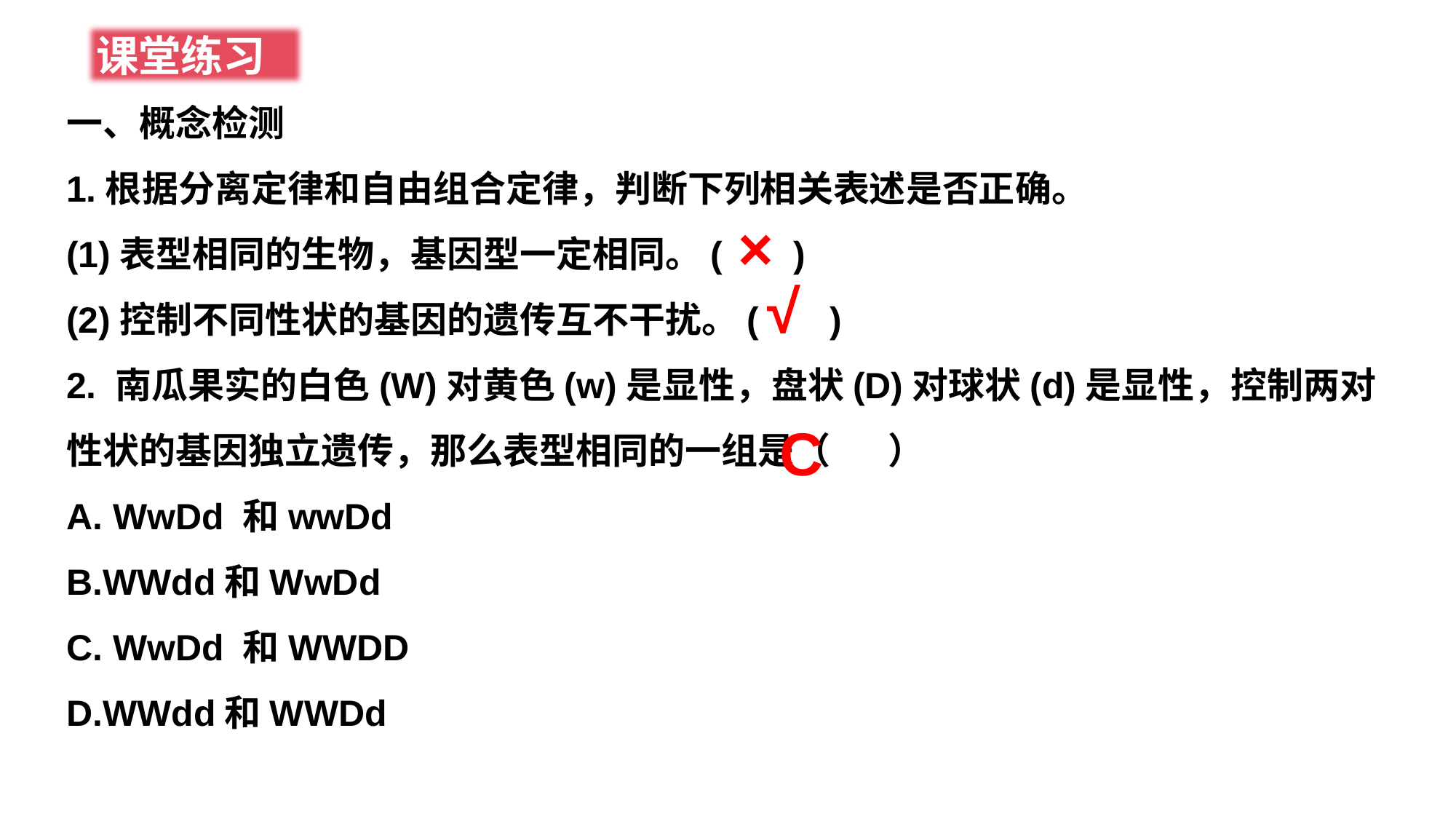

课堂练习
一、概念检测
1.根据分离定律和自由组合定律，判断下列相关表述是否正确。
(1)表型相同的生物，基因型一定相同。(       )
(2)控制不同性状的基因的遗传互不干扰。(       )
2. 南瓜果实的白色(W)对黄色(w)是显性，盘状(D)对球状(d)是显性，控制两对性状的基因独立遗传，那么表型相同的一组是（       ）
A. WwDd 和wwDd
B.WWdd和WwDd
C. WwDd 和WWDD
D.WWdd和WWDd
×
√
C